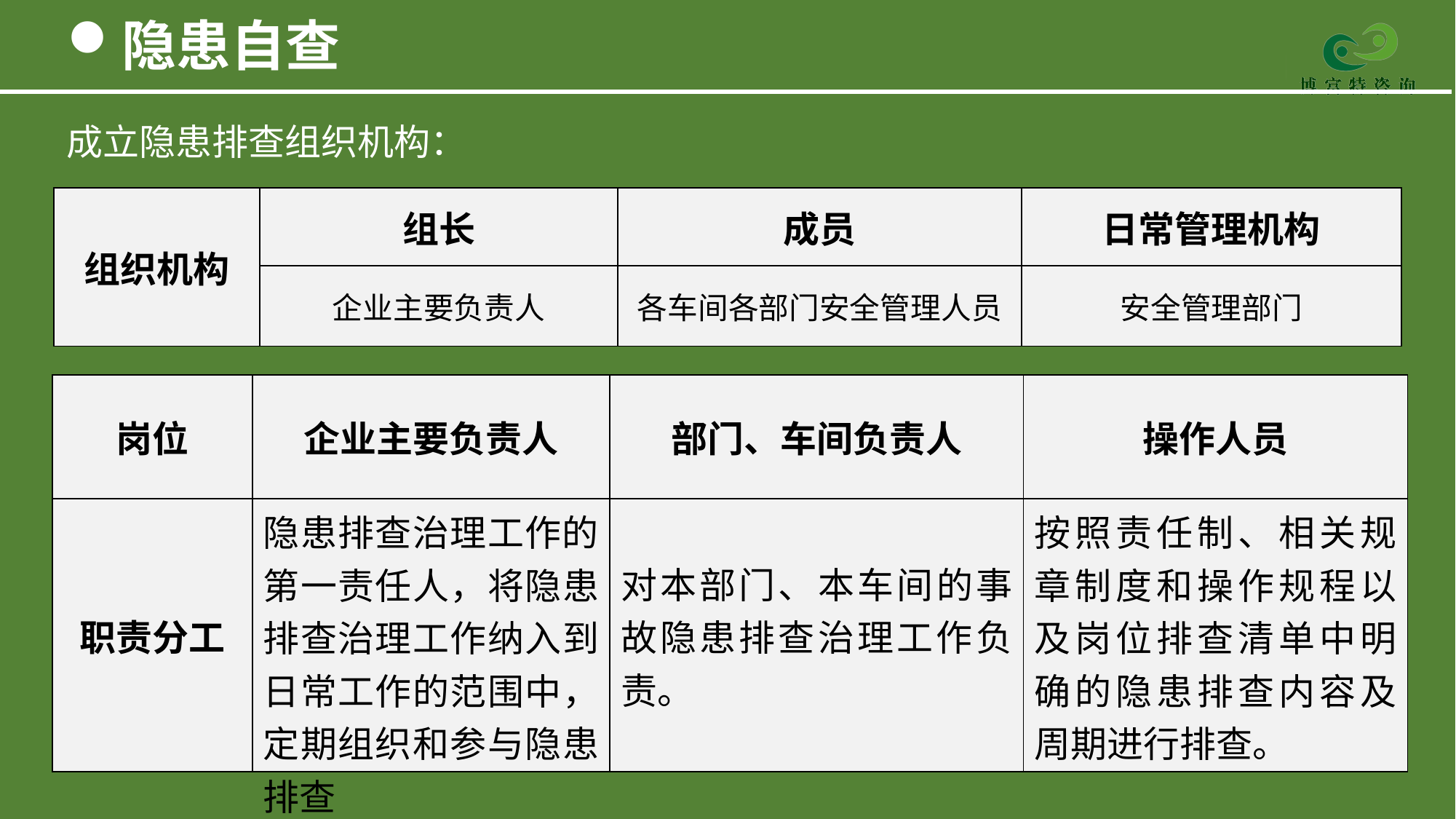

隐患自查
成立隐患排查组织机构：
| 组织机构 | 组长 | 成员 | 日常管理机构 |
| --- | --- | --- | --- |
|  | 企业主要负责人 | 各车间各部门安全管理人员 | 安全管理部门 |
| 岗位 | 企业主要负责人 | 部门、车间负责人 | 操作人员 |
| --- | --- | --- | --- |
| 职责分工 | 隐患排查治理工作的第一责任人，将隐患排查治理工作纳入到日常工作的范围中，定期组织和参与隐患排查 | 对本部门、本车间的事故隐患排查治理工作负责。 | 按照责任制、相关规章制度和操作规程以及岗位排查清单中明确的隐患排查内容及周期进行排查。 |